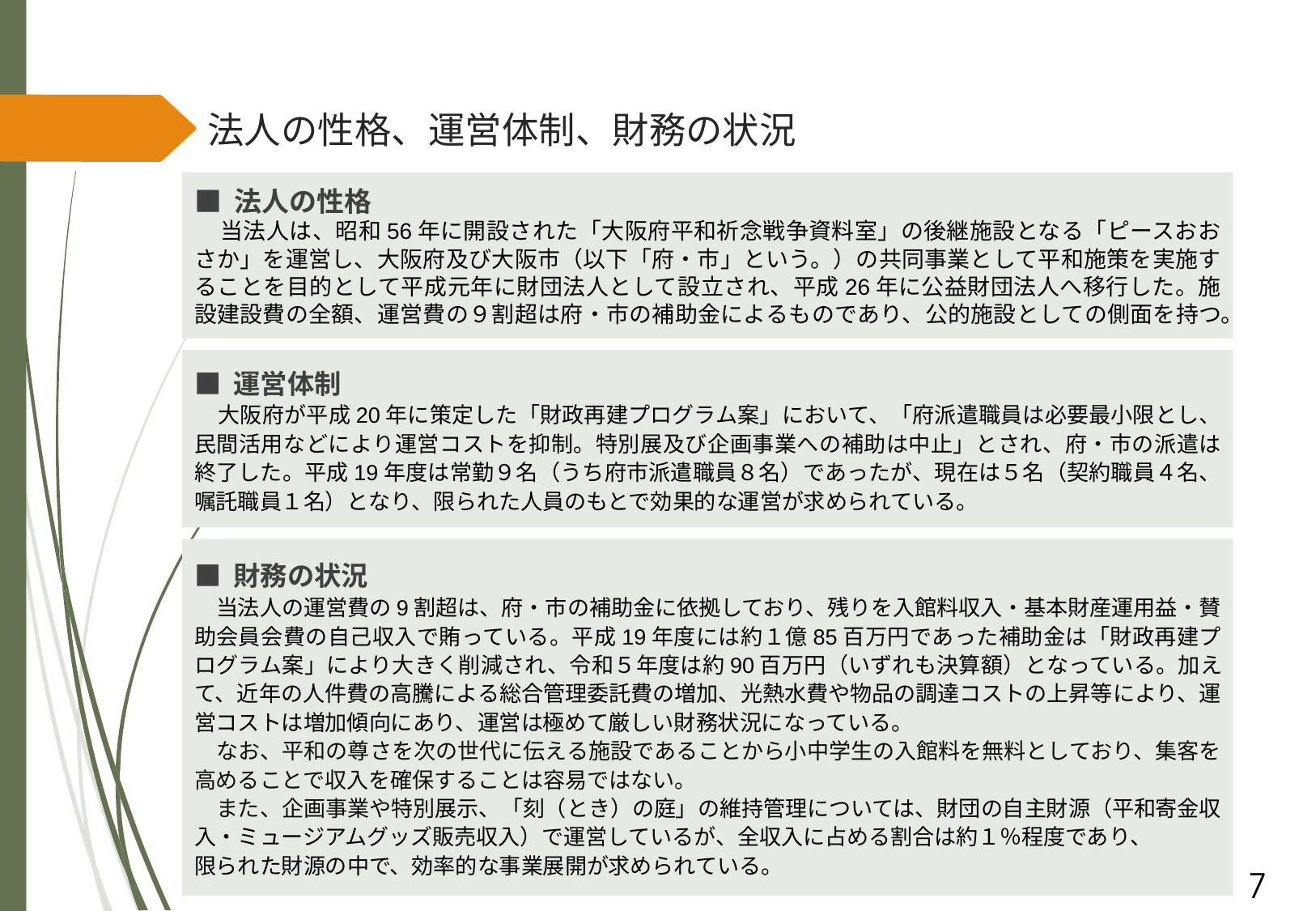

# 法人の性格、運営体制、財務の状況
■ 法人の性格
　当法人は、昭和56年に開設された「大阪府平和祈念戦争資料室」の後継施設となる「ピースおおさか」を運営し、大阪府及び大阪市（以下「府・市」という。）の共同事業として平和施策を実施することを目的として平成元年に財団法人として設立され、平成26年に公益財団法人へ移行した。施設建設費の全額、運営費の９割超は府・市の補助金によるものであり、公的施設としての側面を持つ。
■ 運営体制
　大阪府が平成20年に策定した「財政再建プログラム案」において、「府派遣職員は必要最小限とし、民間活用などにより運営コストを抑制。特別展及び企画事業への補助は中止」とされ、府・市の派遣は終了した。平成19年度は常勤９名（うち府市派遣職員８名）であったが、現在は５名（契約職員４名、嘱託職員１名）となり、限られた人員のもとで効果的な運営が求められている。
■ 財務の状況
　当法人の運営費の9割超は、府・市の補助金に依拠しており、残りを入館料収入・基本財産運用益・賛助会員会費の自己収入で賄っている。平成19年度には約１億85百万円であった補助金は「財政再建プログラム案」により大きく削減され、令和５年度は約90百万円（いずれも決算額）となっている。加えて、近年の人件費の高騰による総合管理委託費の増加、光熱水費や物品の調達コストの上昇等により、運営コストは増加傾向にあり、運営は極めて厳しい財務状況になっている。
　なお、平和の尊さを次の世代に伝える施設であることから小中学生の入館料を無料としており、集客を高めることで収入を確保することは容易ではない。
　また、企画事業や特別展示、「刻（とき）の庭」の維持管理については、財団の自主財源（平和寄金収入・ミュージアムグッズ販売収入）で運営しているが、全収入に占める割合は約１％程度であり、
限られた財源の中で、効率的な事業展開が求められている。
7